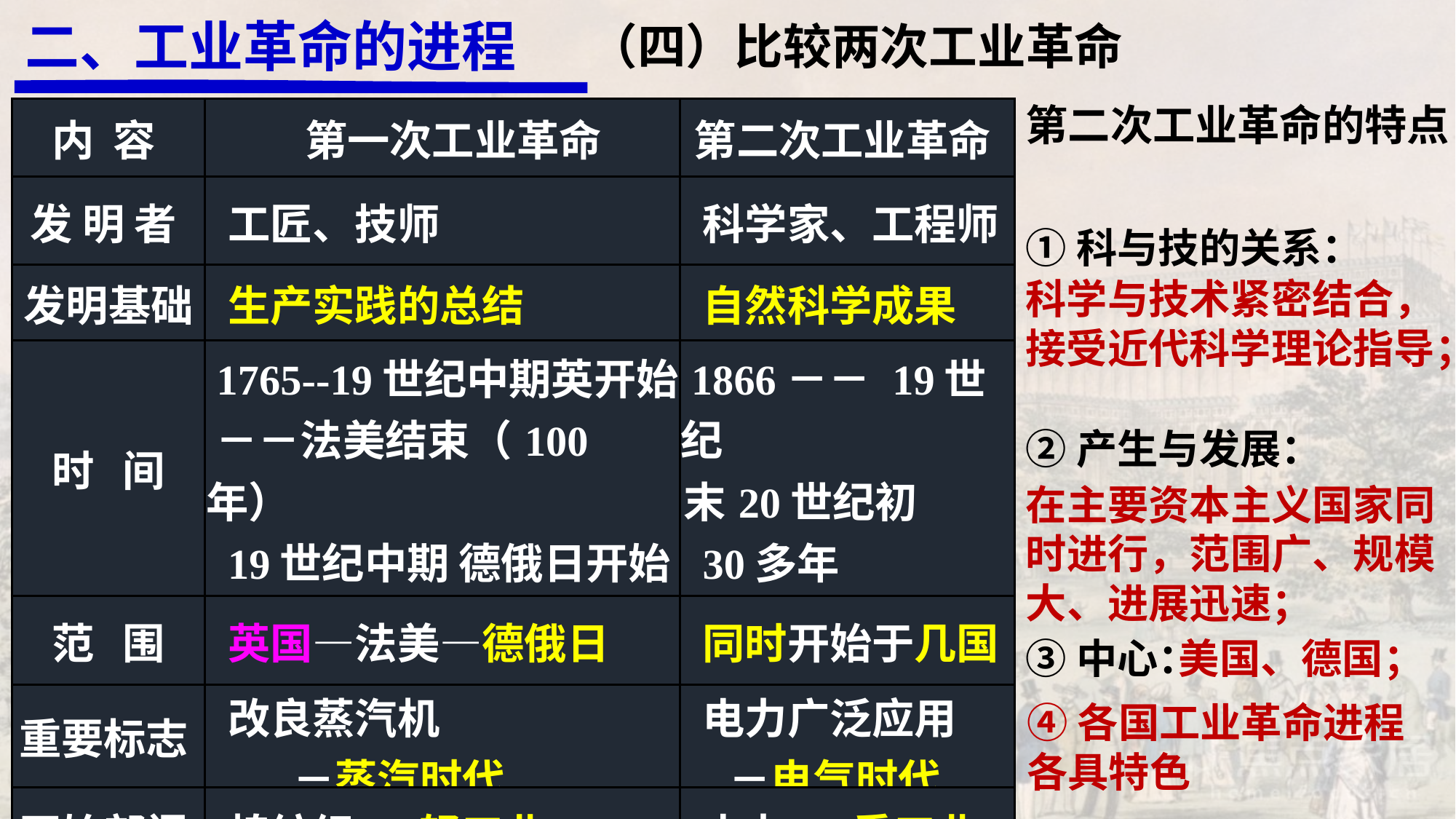

二、工业革命的进程

（四）比较两次工业革命
第二次工业革命的特点
| 内 容 | 第一次工业革命 | 第二次工业革命 |
| --- | --- | --- |
| 发 明 者 | 工匠、技师 | 科学家、工程师 |
| 发明基础 | 生产实践的总结 | 自然科学成果 |
| 时 间 | 1765--19世纪中期英开始 －－法美结束（100年） 19世纪中期 德俄日开始 | 1866－－ 19世纪 末20世纪初 30多年 |
| 范 围 | 英国—法美—德俄日 | 同时开始于几国 |
| 重要标志 | 改良蒸汽机 －蒸汽时代 | 电力广泛应用 －电气时代 |
| 开始部门 | 棉纺织---轻工业 | 电力---重工业 |
①科与技的关系：

科学与技术紧密结合，接受近代科学理论指导；
②产生与发展：

在主要资本主义国家同时进行，范围广、规模大、进展迅速；
③中心：
美国、德国；
④各国工业革命进程各具特色